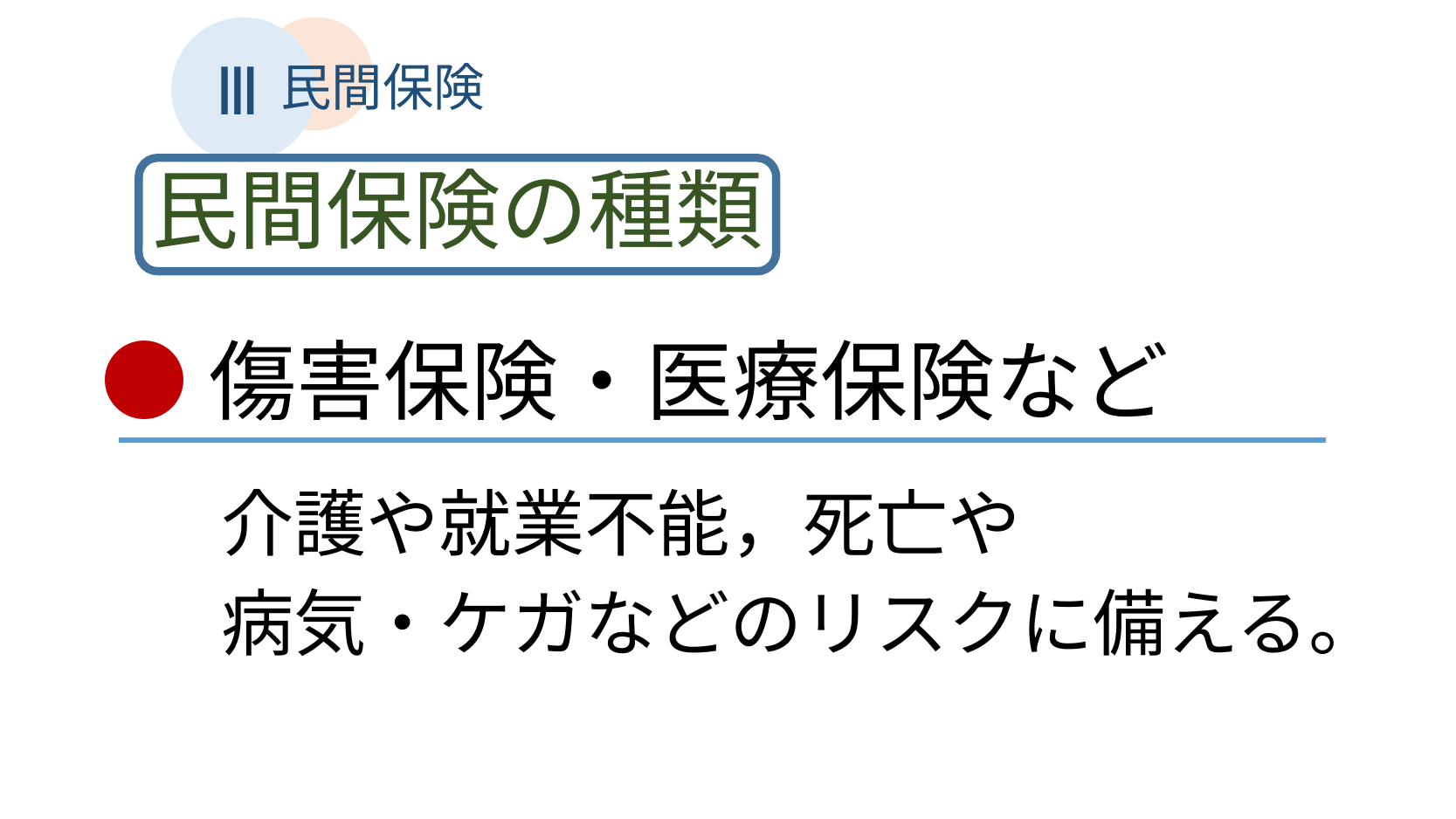

Ⅲ
民間保険
民間保険の種類

●傷害保険・医療保険など

　 介護や就業不能，死亡や
　 病気・ケガなどのリスクに備える。